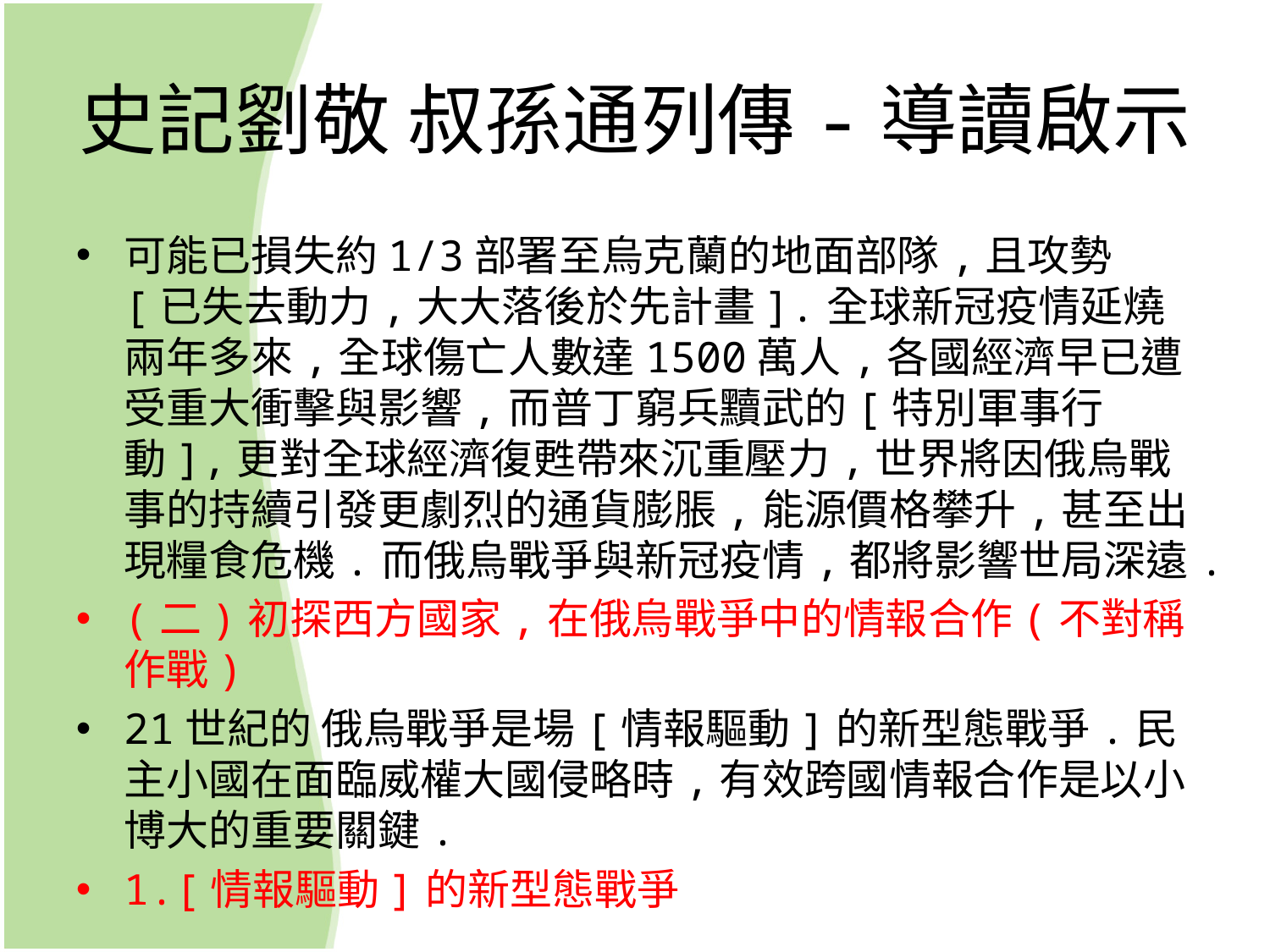

# 史記劉敬 叔孫通列傳-導讀啟示
可能已損失約1/3部署至烏克蘭的地面部隊,且攻勢[已失去動力,大大落後於先計畫].全球新冠疫情延燒兩年多來,全球傷亡人數達1500萬人,各國經濟早已遭受重大衝擊與影響,而普丁窮兵黷武的[特別軍事行動],更對全球經濟復甦帶來沉重壓力,世界將因俄烏戰事的持續引發更劇烈的通貨膨脹,能源價格攀升,甚至出現糧食危機.而俄烏戰爭與新冠疫情,都將影響世局深遠.
(二)初探西方國家,在俄烏戰爭中的情報合作(不對稱作戰)
21世紀的 俄烏戰爭是場[情報驅動]的新型態戰爭.民主小國在面臨威權大國侵略時,有效跨國情報合作是以小博大的重要關鍵.
1.[情報驅動]的新型態戰爭